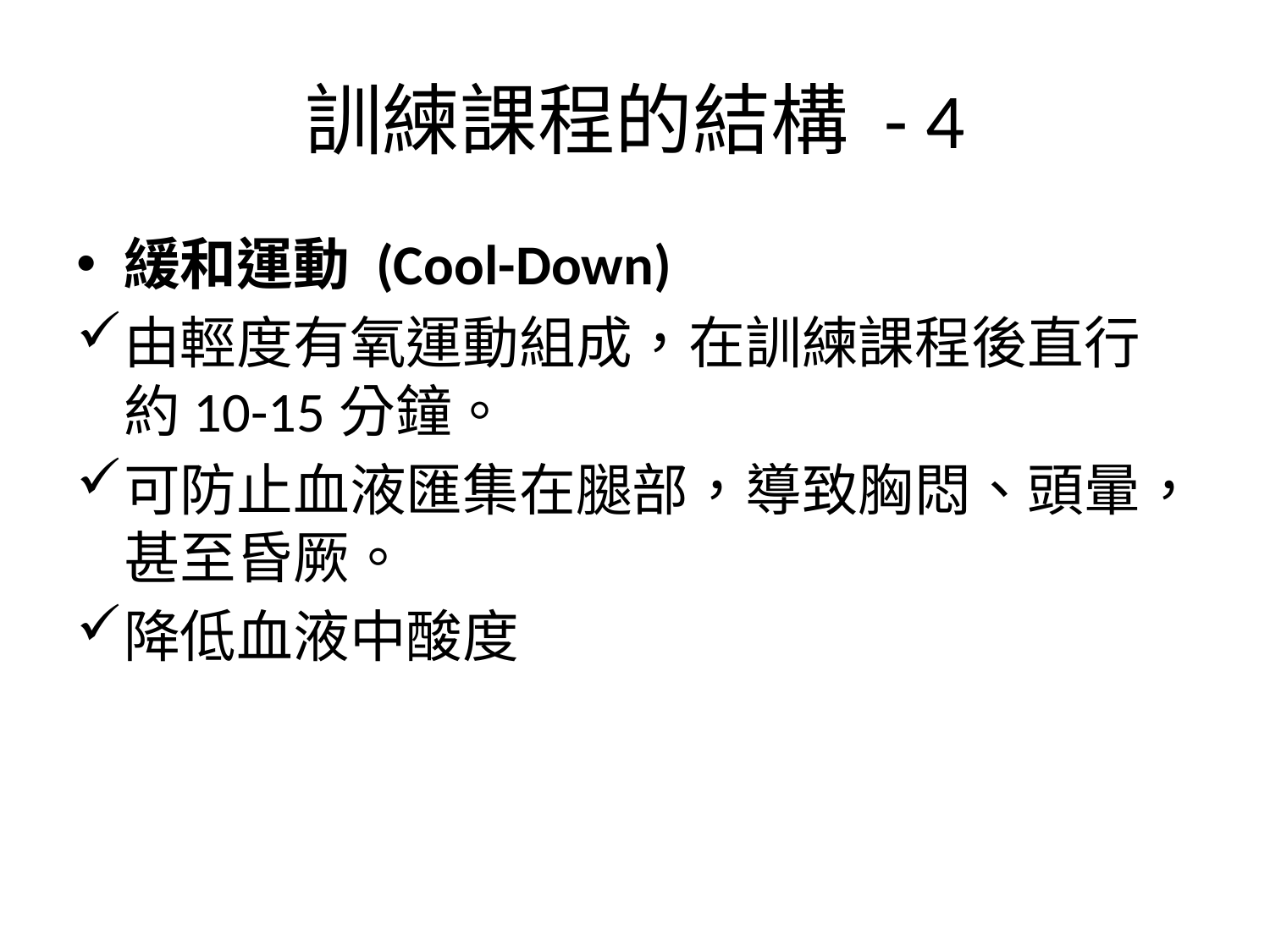

# 訓練課程的結構 - 4
緩和運動 (Cool-Down)
由輕度有氧運動組成，在訓練課程後直行約10-15分鐘。
可防止血液匯集在腿部，導致胸悶、頭暈，甚至昏厥。
降低血液中酸度